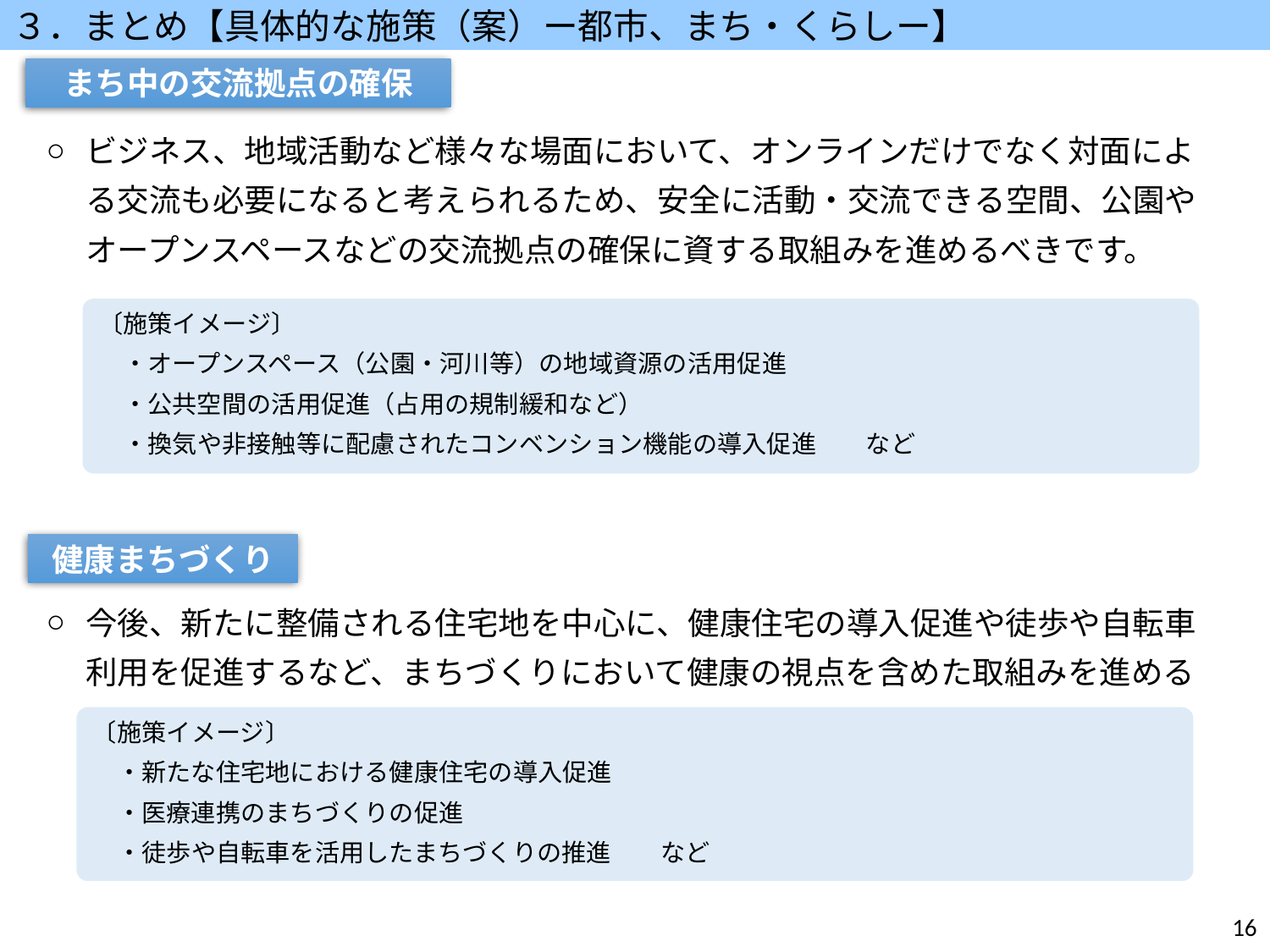

３．まとめ【具体的な施策（案）ー都市、まち・くらしー】
まち中の交流拠点の確保
ビジネス、地域活動など様々な場面において、オンラインだけでなく対面による交流も必要になると考えられるため、安全に活動・交流できる空間、公園やオープンスペースなどの交流拠点の確保に資する取組みを進めるべきです。

〔施策イメージ〕
　・オープンスペース（公園・河川等）の地域資源の活用促進
　・公共空間の活用促進（占用の規制緩和など）
　・換気や非接触等に配慮されたコンベンション機能の導入促進　　など

健康まちづくり
今後、新たに整備される住宅地を中心に、健康住宅の導入促進や徒歩や自転車利用を促進するなど、まちづくりにおいて健康の視点を含めた取組みを進めるべきです。
〔施策イメージ〕
　・新たな住宅地における健康住宅の導入促進
　・医療連携のまちづくりの促進
　・徒歩や自転車を活用したまちづくりの推進　　など
16